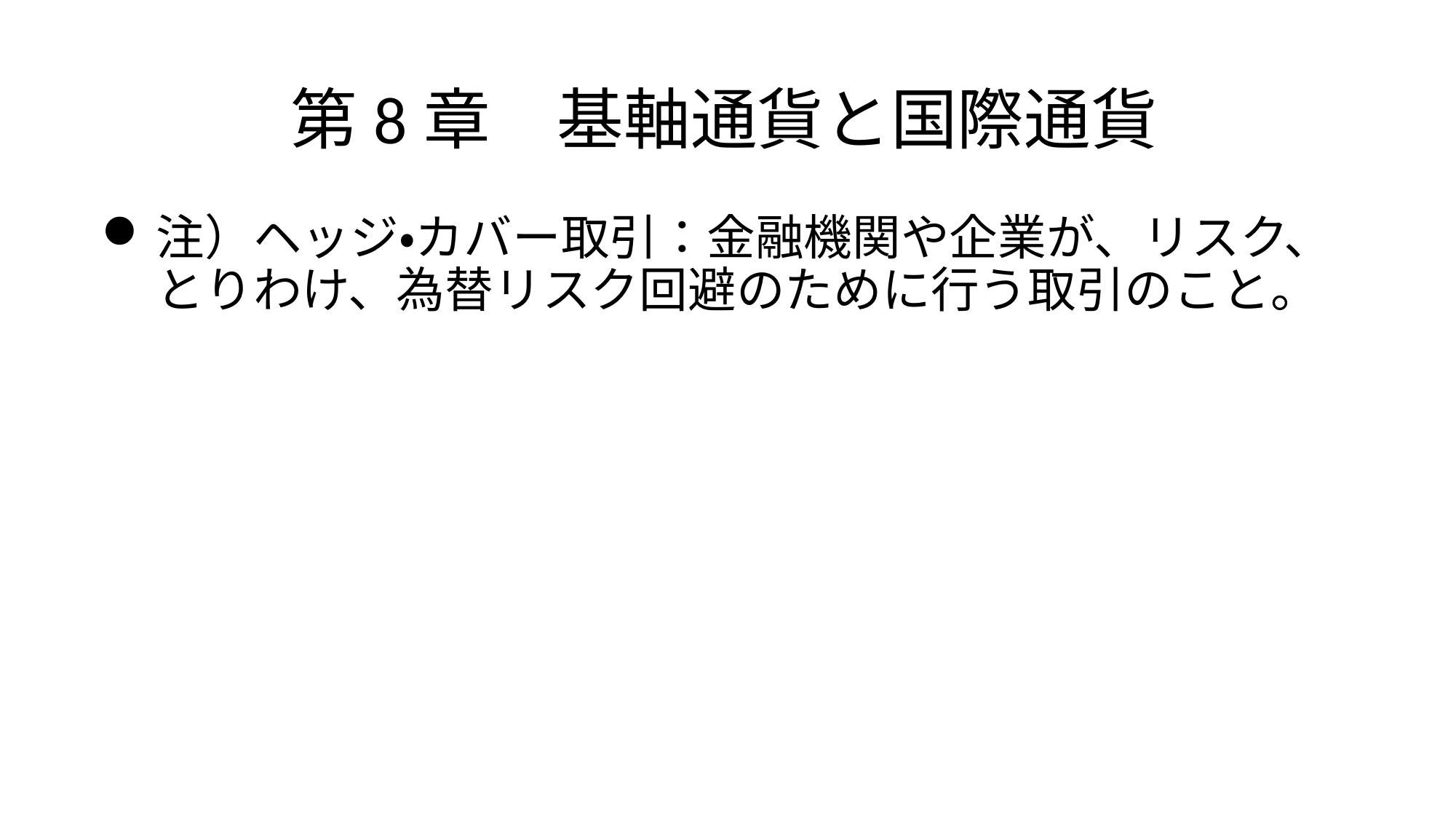

# 第8章　基軸通貨と国際通貨
注）ヘッジ・カバー取引：金融機関や企業が、リスク、とりわけ、為替リスク回避のために行う取引のこと。